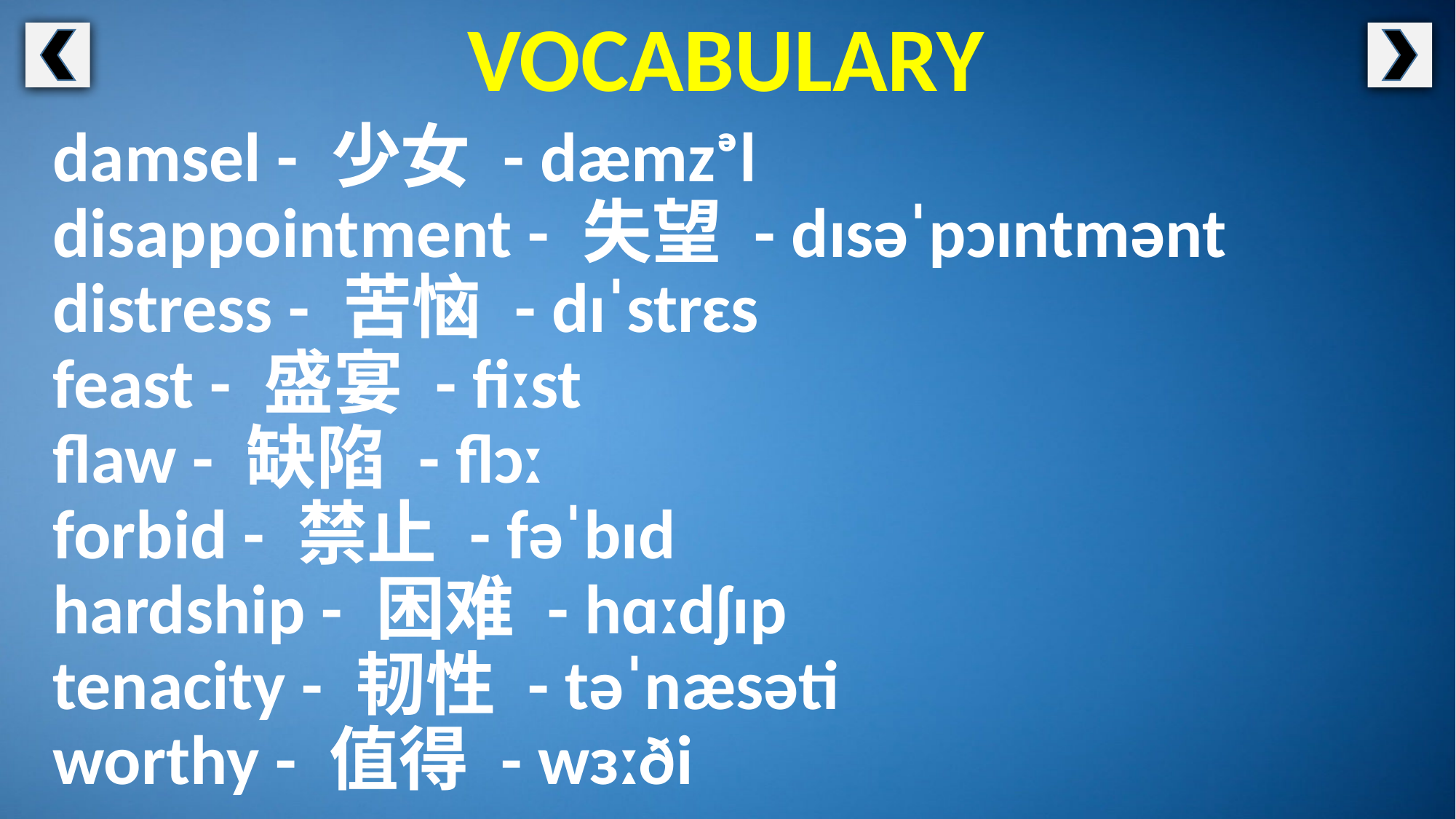

VOCABULARY
damsel - 少女 - dæmzᵊl
disappointment - 失望 - dɪsəˈpɔɪntmənt
distress - 苦恼 - dɪˈstrɛs
feast - 盛宴 - fiːst
flaw - 缺陷 - flɔː
forbid - 禁止 - fəˈbɪd
hardship - 困难 - hɑːdʃɪp
tenacity - 韧性 - təˈnæsəti
worthy - 值得 - wɜːði